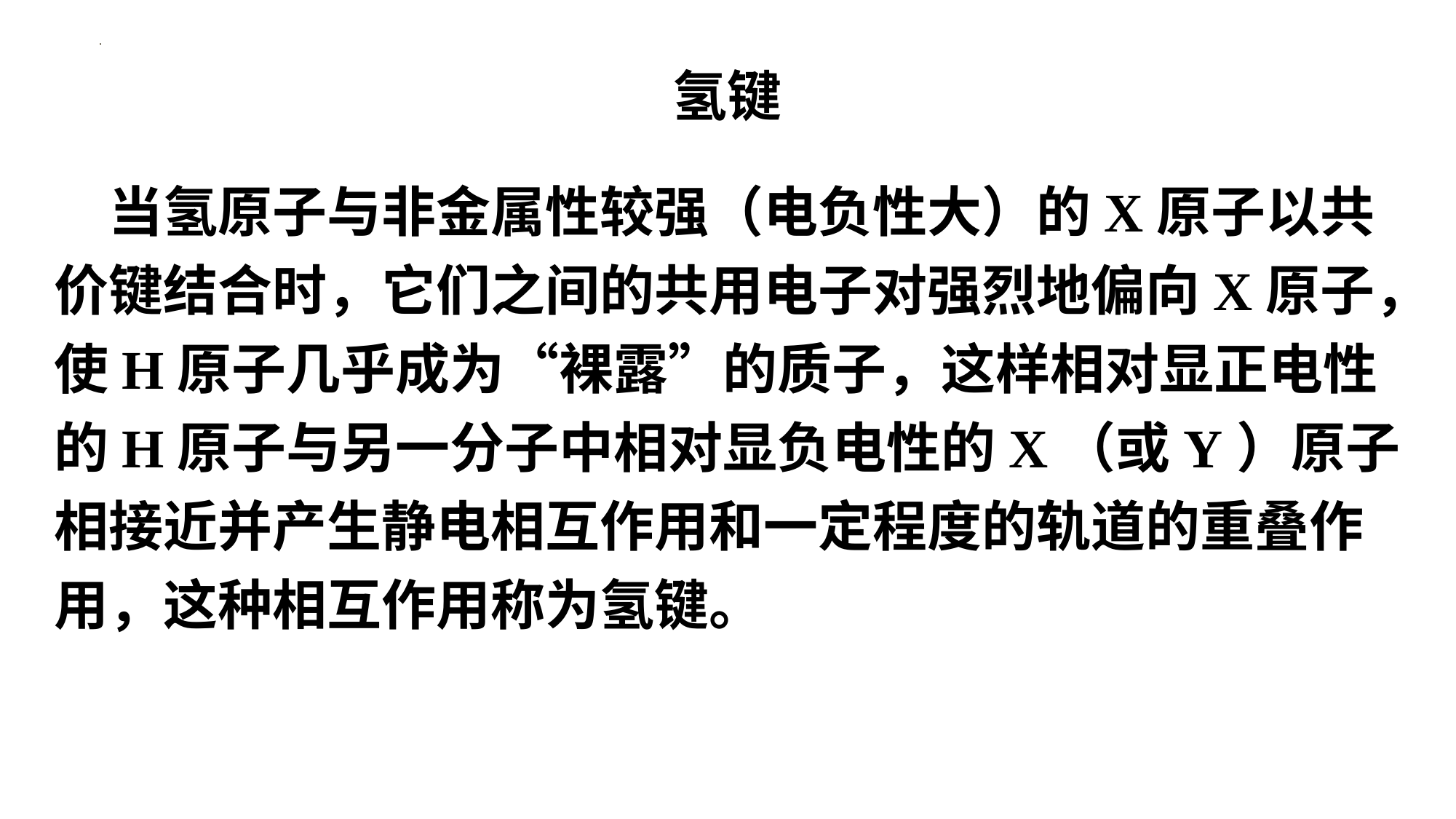

氢键
当氢原子与非金属性较强（电负性大）的X原子以共价键结合时，它们之间的共用电子对强烈地偏向X原子，使H原子几乎成为“裸露”的质子，这样相对显正电性的H原子与另一分子中相对显负电性的X（或Y）原子相接近并产生静电相互作用和一定程度的轨道的重叠作用，这种相互作用称为氢键。